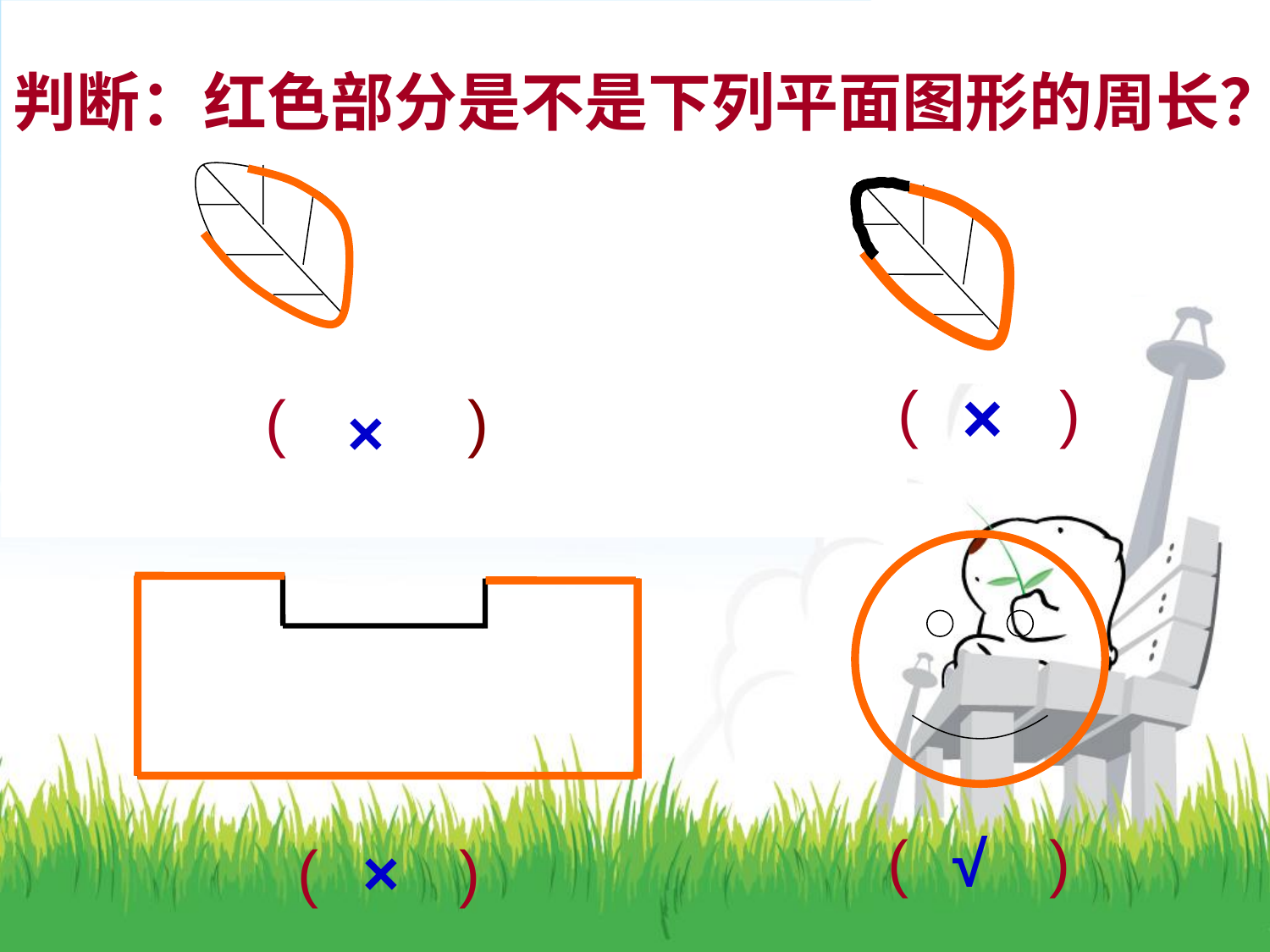

判断：红色部分是不是下列平面图形的周长？

(        )
×
(     　)
×

(        )
√
(        )
×